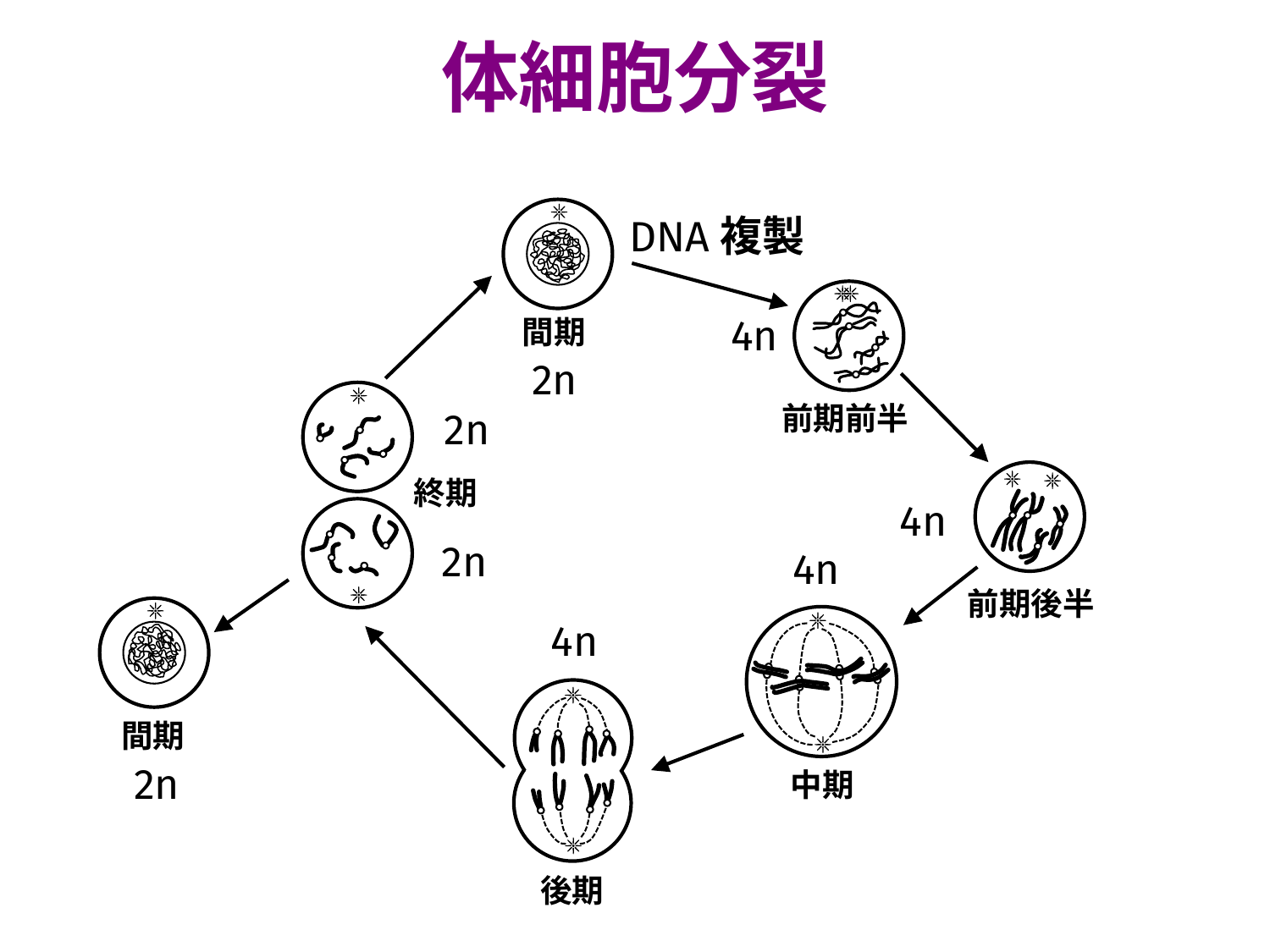

体細胞分裂

DNA複製

4n

間期

2n

前期前半
2n

終期

4n

2n

4n

前期後半

4n

間期

2n
中期
後期